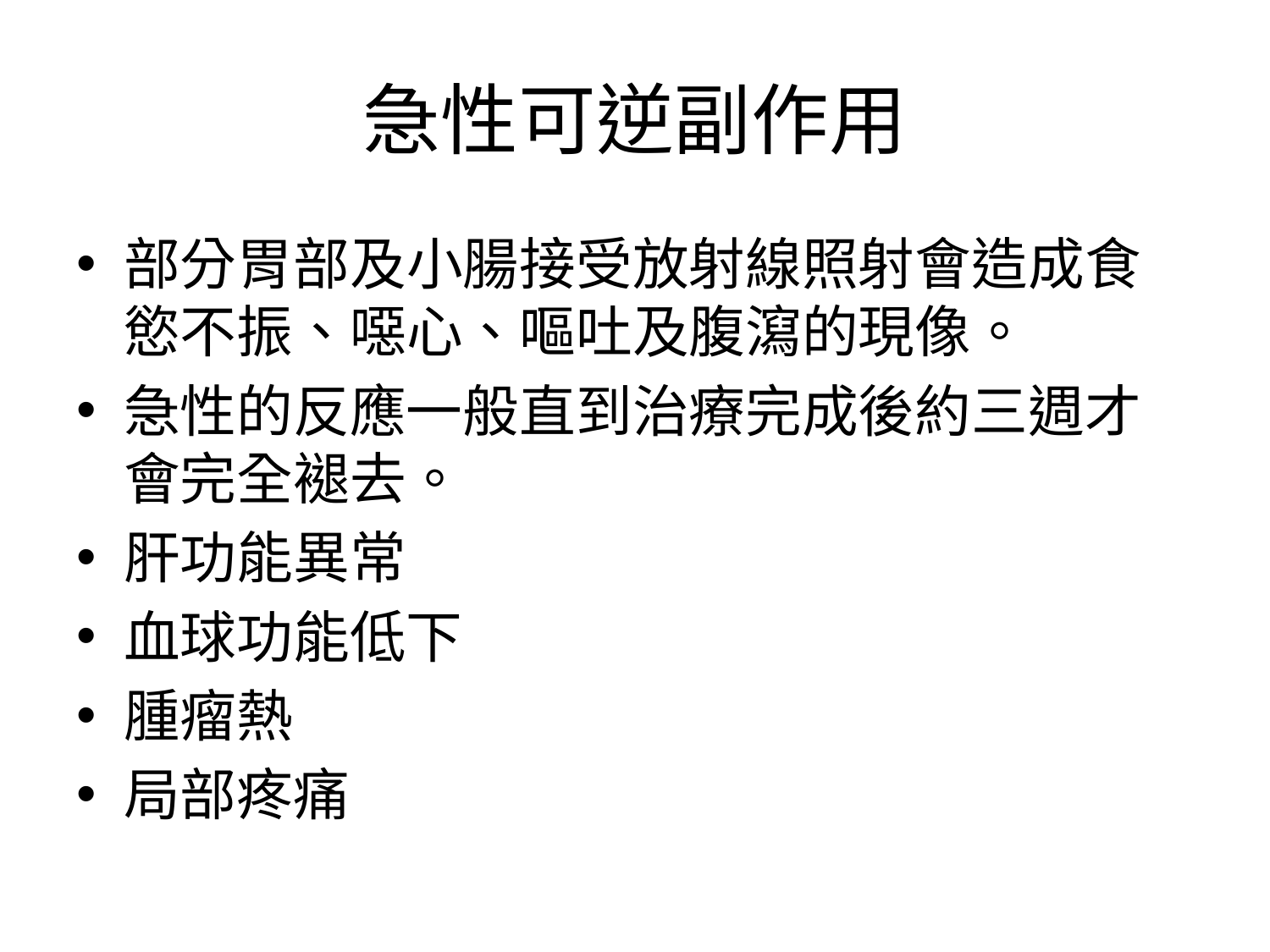

# 急性可逆副作用
部分胃部及小腸接受放射線照射會造成食慾不振、噁心、嘔吐及腹瀉的現像。
急性的反應一般直到治療完成後約三週才會完全褪去。
肝功能異常
血球功能低下
腫瘤熱
局部疼痛